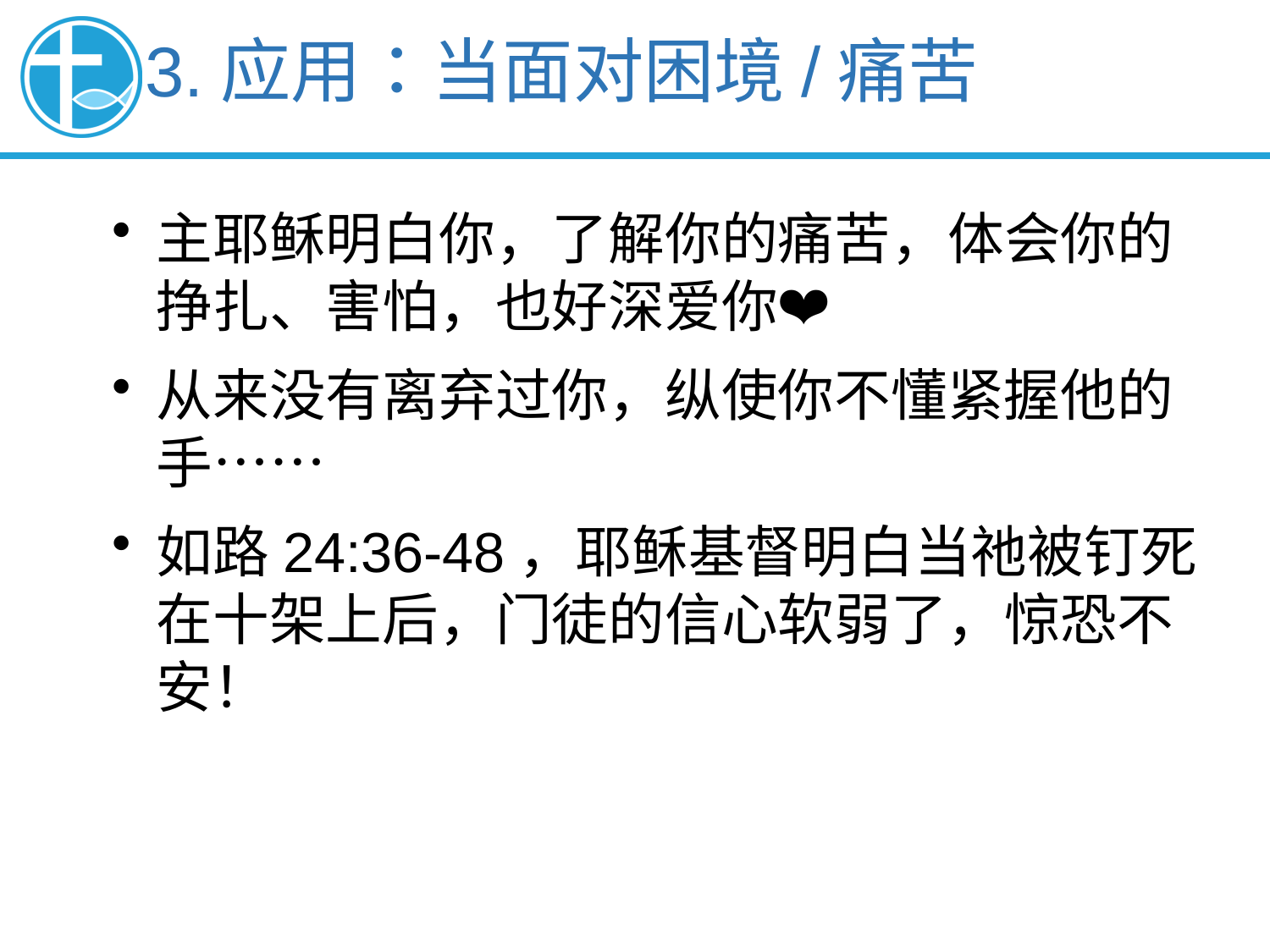

3.应用：当面对困境/痛苦
主耶稣明白你，了解你的痛苦，体会你的挣扎、害怕，也好深爱你❤️
从来没有离弃过你，纵使你不懂紧握他的手……
如路24:36-48，耶稣基督明白当祂被钉死在十架上后，门徒的信心软弱了，惊恐不安！